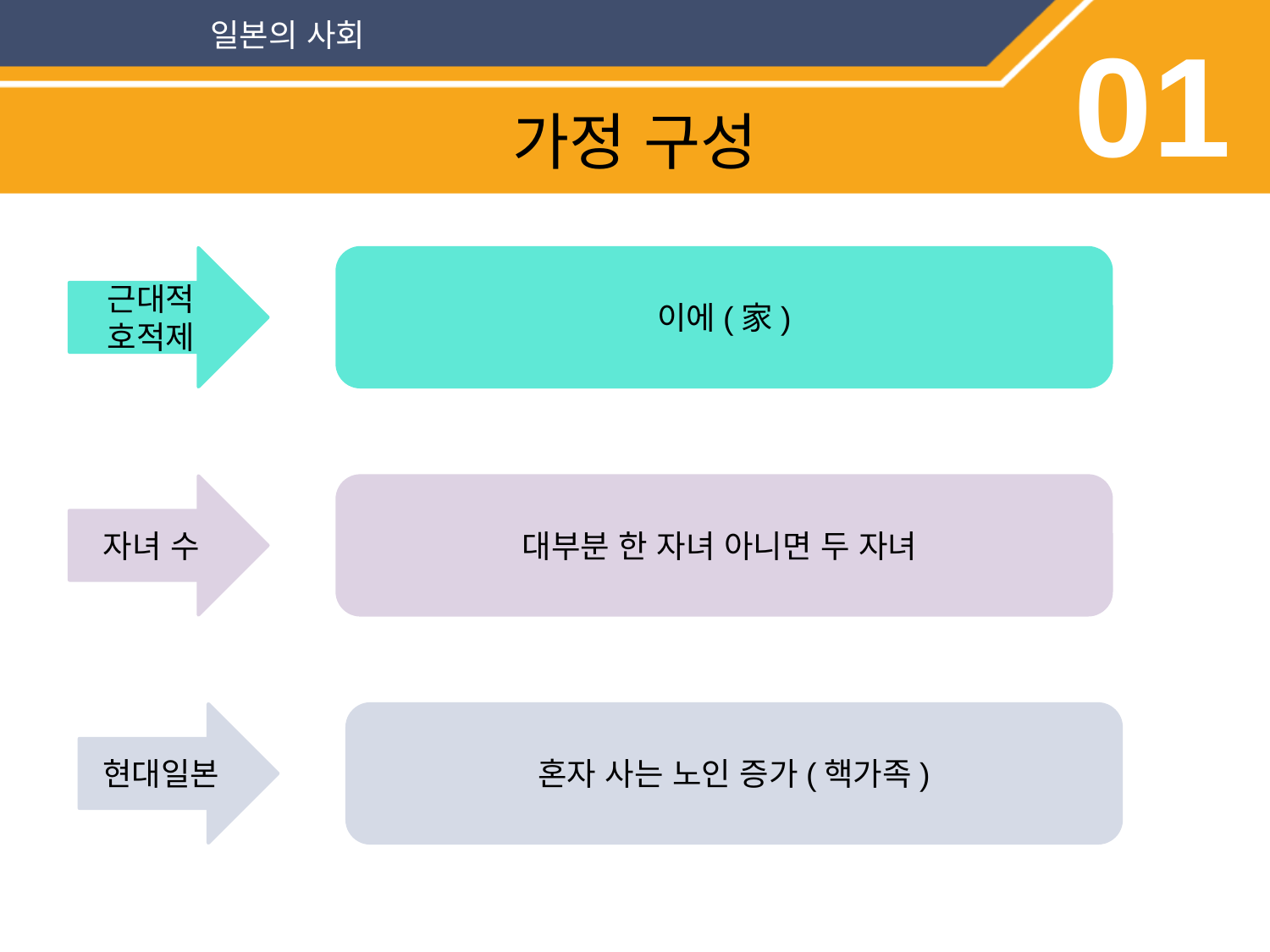

일본의 사회
01
가정 구성
근대적
호적제
이에(家)
자녀 수
대부분 한 자녀 아니면 두 자녀
현대일본
혼자 사는 노인 증가(핵가족)